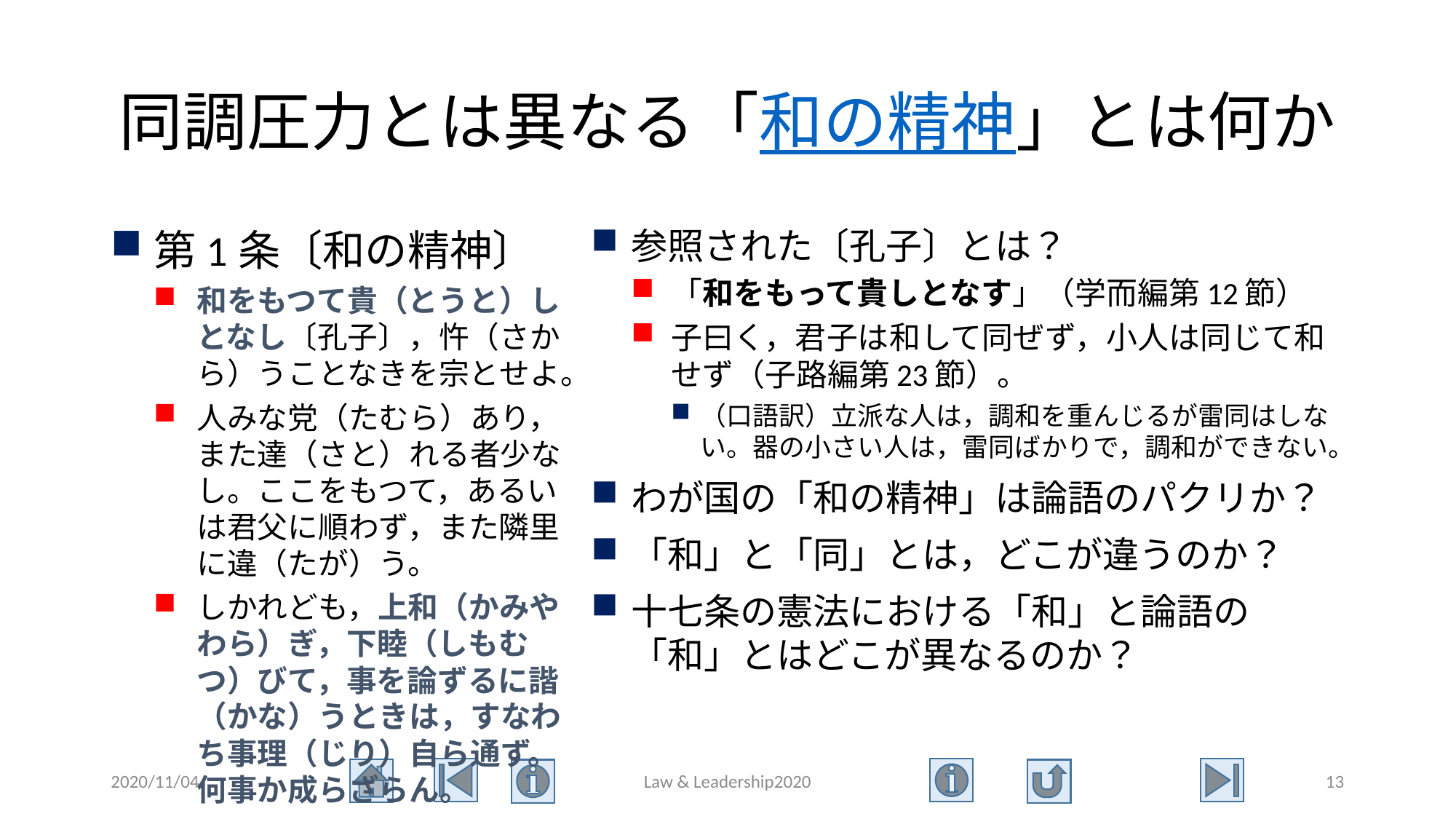

# 同調圧力とは異なる「和の精神」とは何か
第1条〔和の精神〕
和をもつて貴（とうと）しとなし〔孔子〕，忤（さから）うことなきを宗とせよ。
人みな党（たむら）あり，また達（さと）れる者少なし。ここをもつて，あるいは君父に順わず，また隣里に違（たが）う。
しかれども，上和（かみやわら）ぎ，下睦（しもむつ）びて，事を論ずるに諧（かな）うときは，すなわち事理（じり）自ら通ず。何事か成らざらん。

参照された〔孔子〕とは？
「和をもって貴しとなす」（学而編第12節）
子曰く，君子は和して同ぜず，小人は同じて和せず（子路編第23節）。
（口語訳）立派な人は，調和を重んじるが雷同はしない。器の小さい人は，雷同ばかりで，調和ができない。
わが国の「和の精神」は論語のパクリか？
「和」と「同」とは，どこが違うのか？
十七条の憲法における「和」と論語の「和」とはどこが異なるのか？
2020/11/04
Law & Leadership2020
13